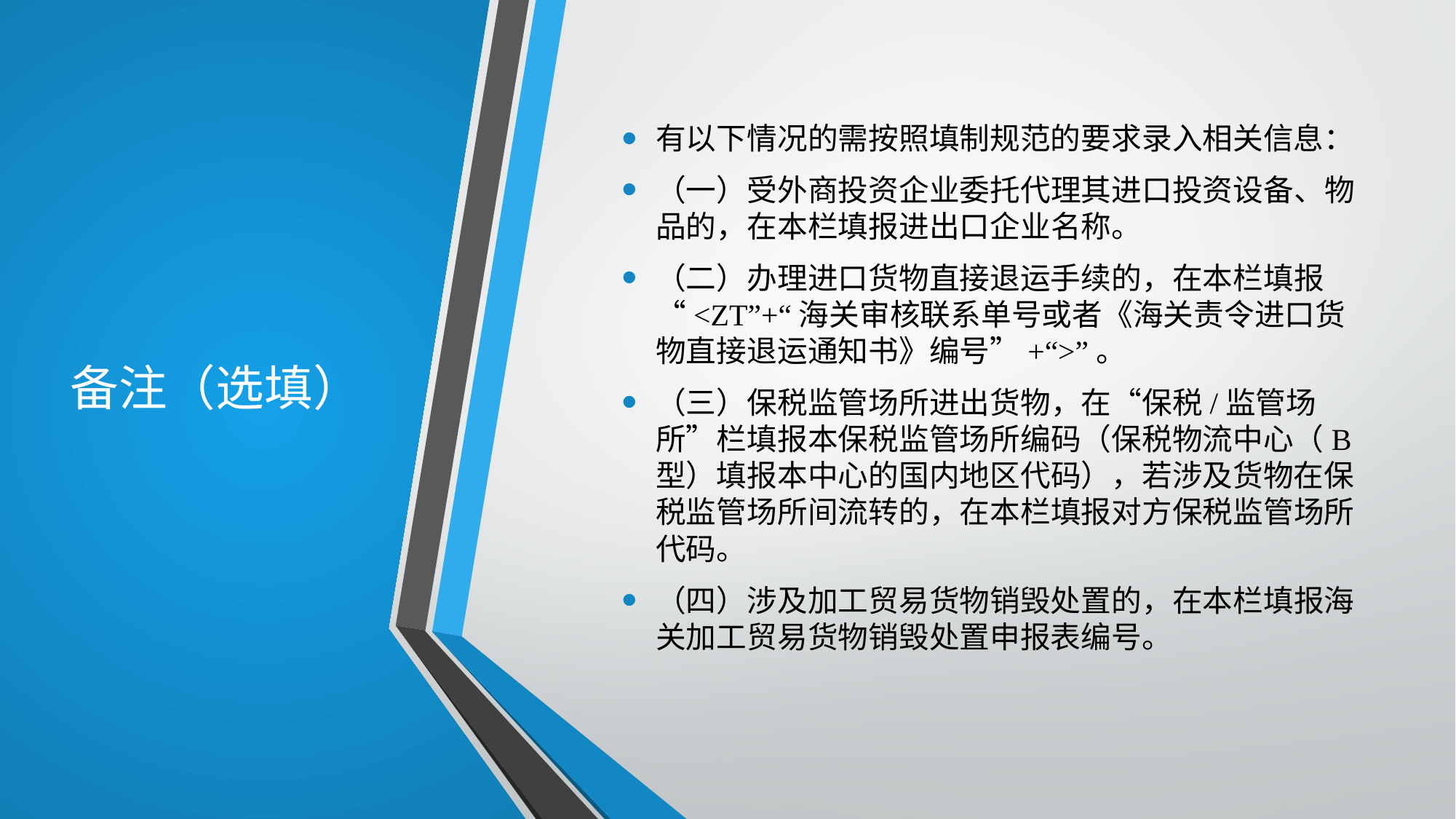

# 备注（选填）
有以下情况的需按照填制规范的要求录入相关信息：
（一）受外商投资企业委托代理其进口投资设备、物品的，在本栏填报进出口企业名称。
（二）办理进口货物直接退运手续的，在本栏填报“<ZT”+“海关审核联系单号或者《海关责令进口货物直接退运通知书》编号”+“>”。
（三）保税监管场所进出货物，在“保税/监管场所”栏填报本保税监管场所编码（保税物流中心（B型）填报本中心的国内地区代码），若涉及货物在保税监管场所间流转的，在本栏填报对方保税监管场所代码。
（四）涉及加工贸易货物销毁处置的，在本栏填报海关加工贸易货物销毁处置申报表编号。